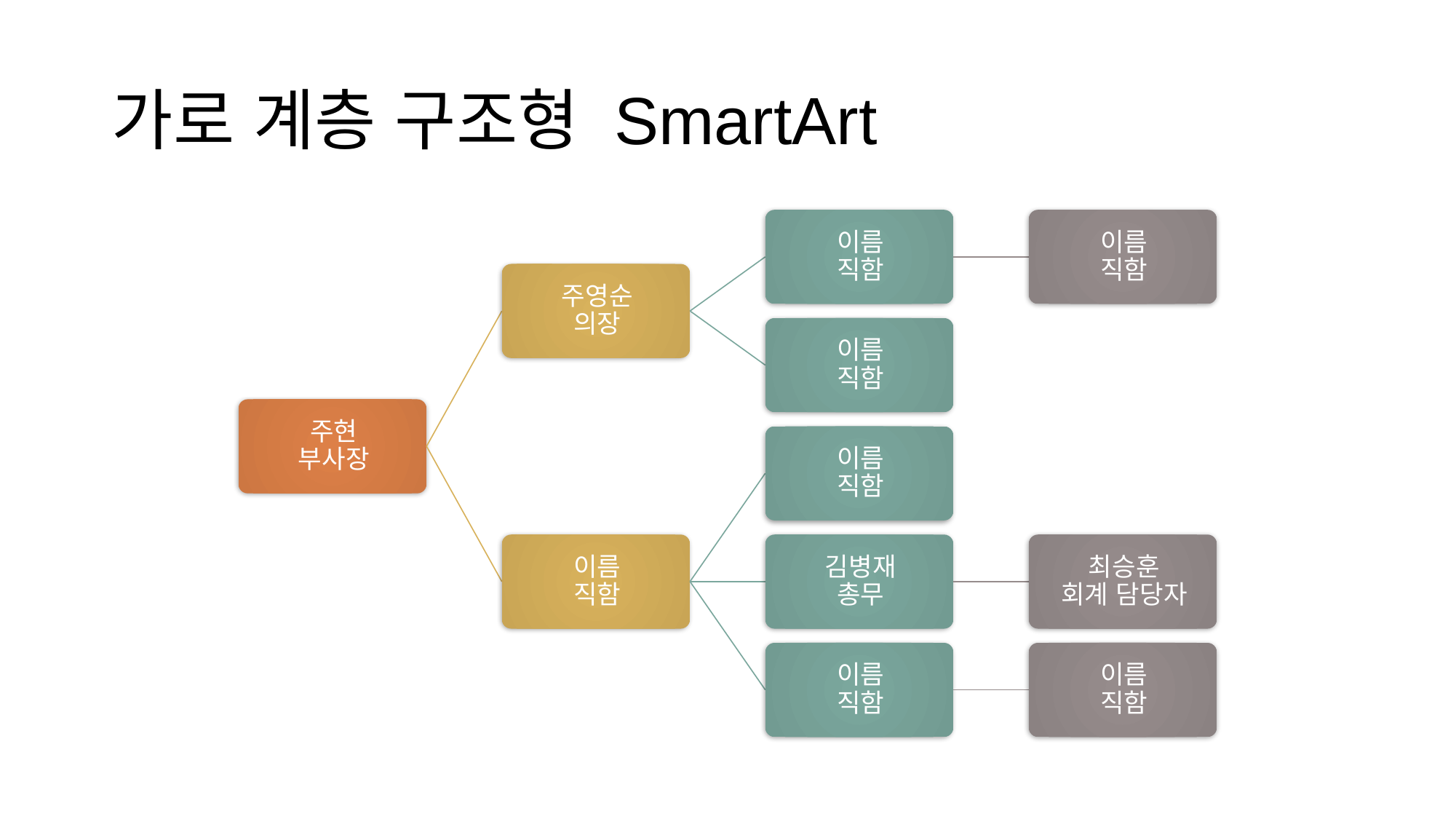

# 가로 계층 구조형 SmartArt
주현
부사장

주영순
의장

이름
직함

이름
직함

이름
직함

이름
직함

이름
직함

김병재
총무

최승훈
회계 담당자

이름
직함

이름
직함